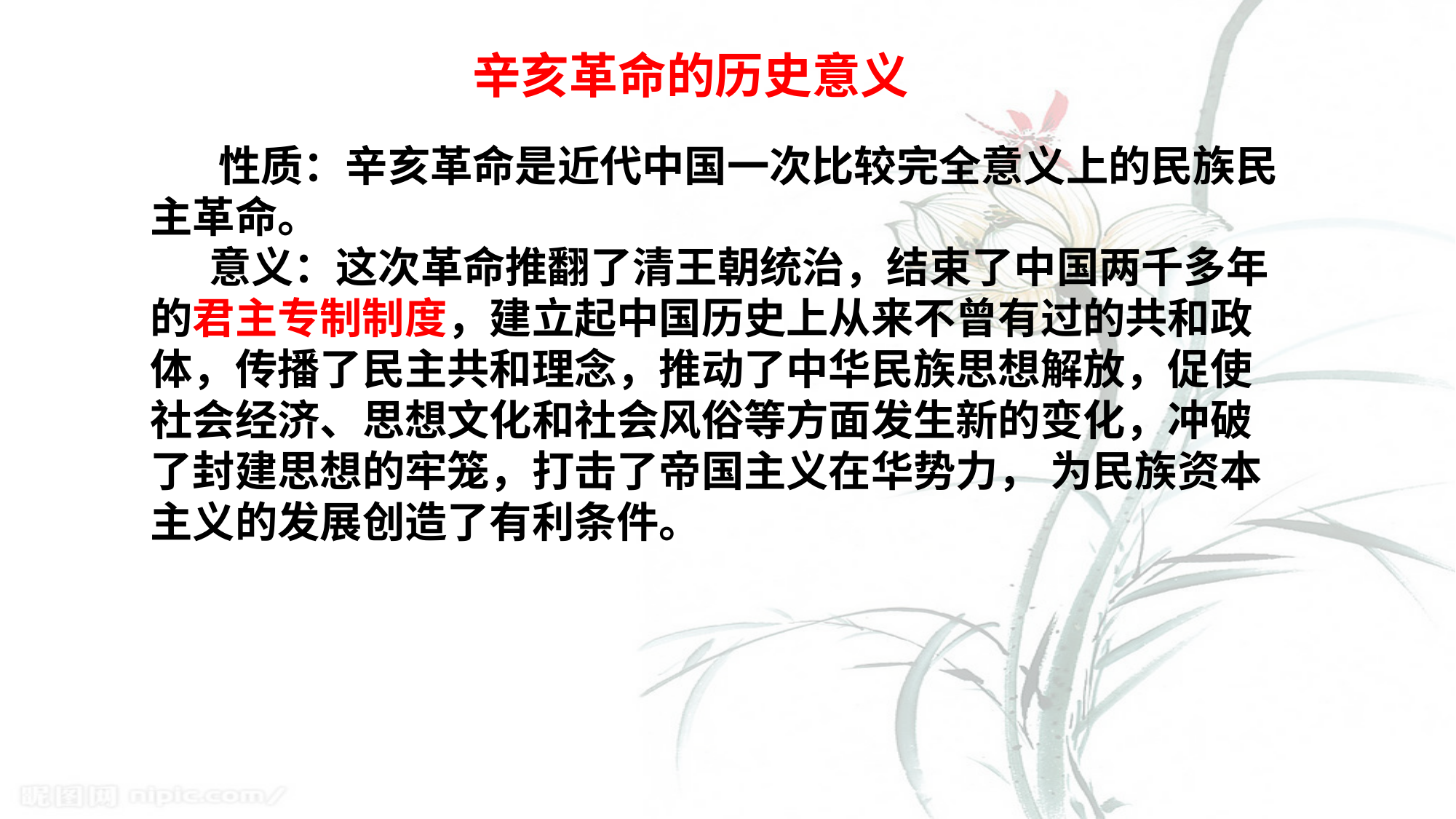

辛亥革命的历史意义
      性质：辛亥革命是近代中国一次比较完全意义上的民族民主革命。
     意义：这次革命推翻了清王朝统治，结束了中国两千多年的君主专制制度，建立起中国历史上从来不曾有过的共和政体，传播了民主共和理念，推动了中华民族思想解放，促使社会经济、思想文化和社会风俗等方面发生新的变化，冲破了封建思想的牢笼，打击了帝国主义在华势力， 为民族资本主义的发展创造了有利条件。